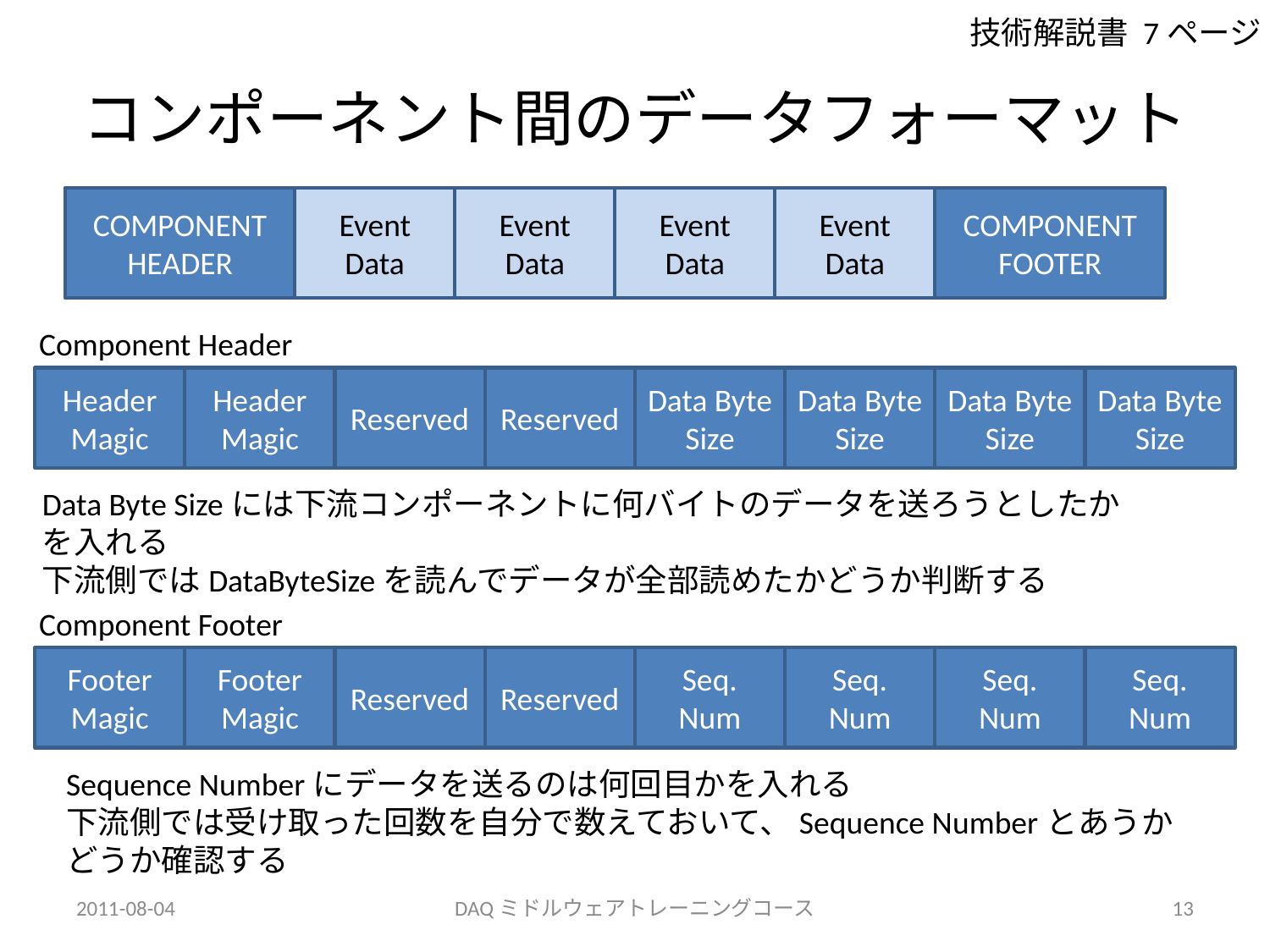

技術解説書 7ページ
# コンポーネント間のデータフォーマット
COMPONENT
HEADER
Event Data
Event Data
Event Data
Event Data
COMPONENT
FOOTER
Component Header
Header
Magic
Header
Magic
Reserved
Reserved
Data Byte Size
Data Byte Size
Data Byte Size
Data Byte Size
Data Byte Sizeには下流コンポーネントに何バイトのデータを送ろうとしたか
を入れる
下流側ではDataByteSizeを読んでデータが全部読めたかどうか判断する
Component Footer
Footer
Magic
Footer
Magic
Reserved
Reserved
Seq. Num
Seq. Num
Seq. Num
Seq. Num
Sequence Numberにデータを送るのは何回目かを入れる
下流側では受け取った回数を自分で数えておいて、Sequence Numberとあうか
どうか確認する
2011-08-04
DAQミドルウェアトレーニングコース
13